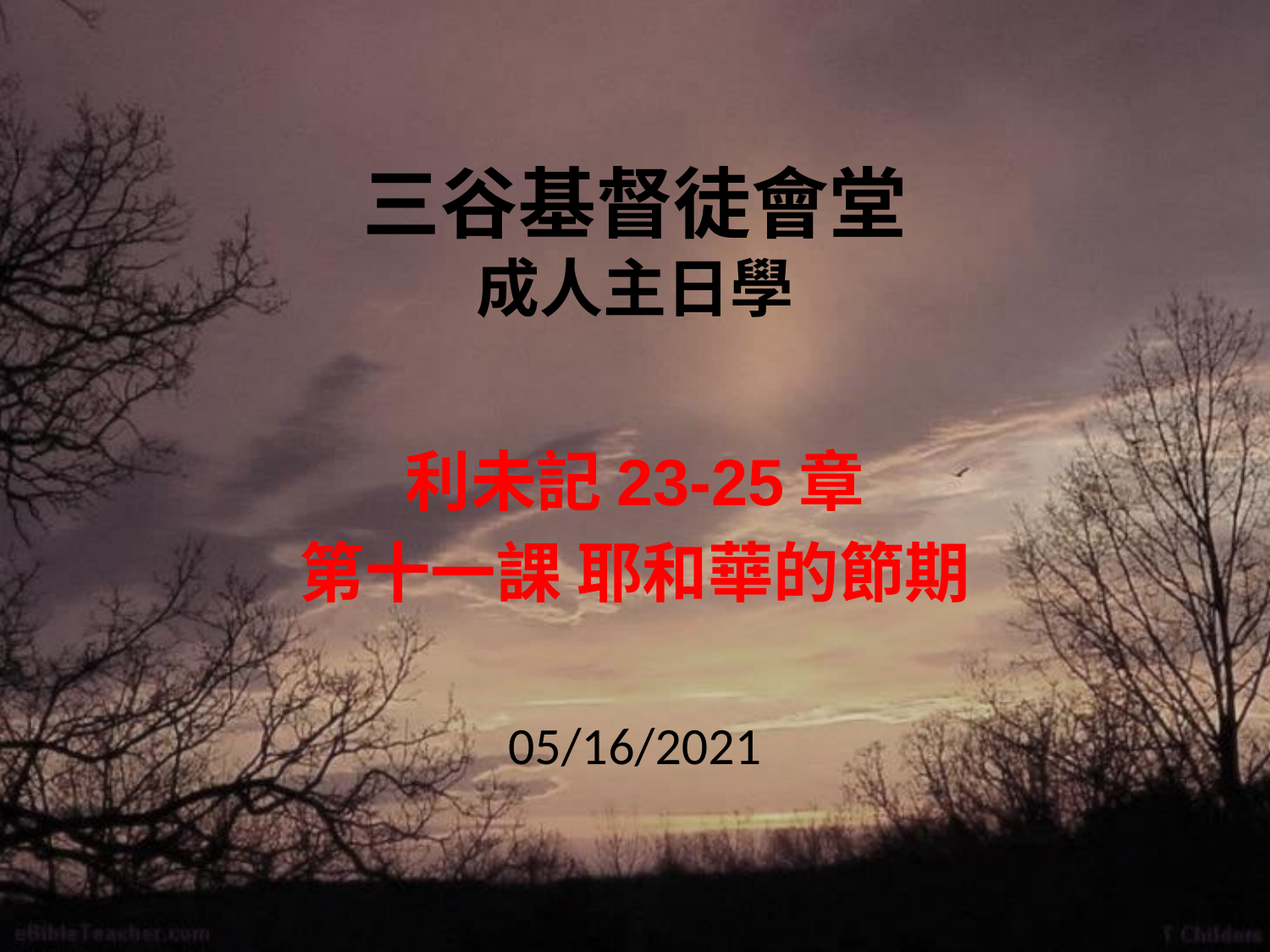

# 三谷基督徒會堂 成人主日學
利未記23-25章
第十一課 耶和華的節期

05/16/2021